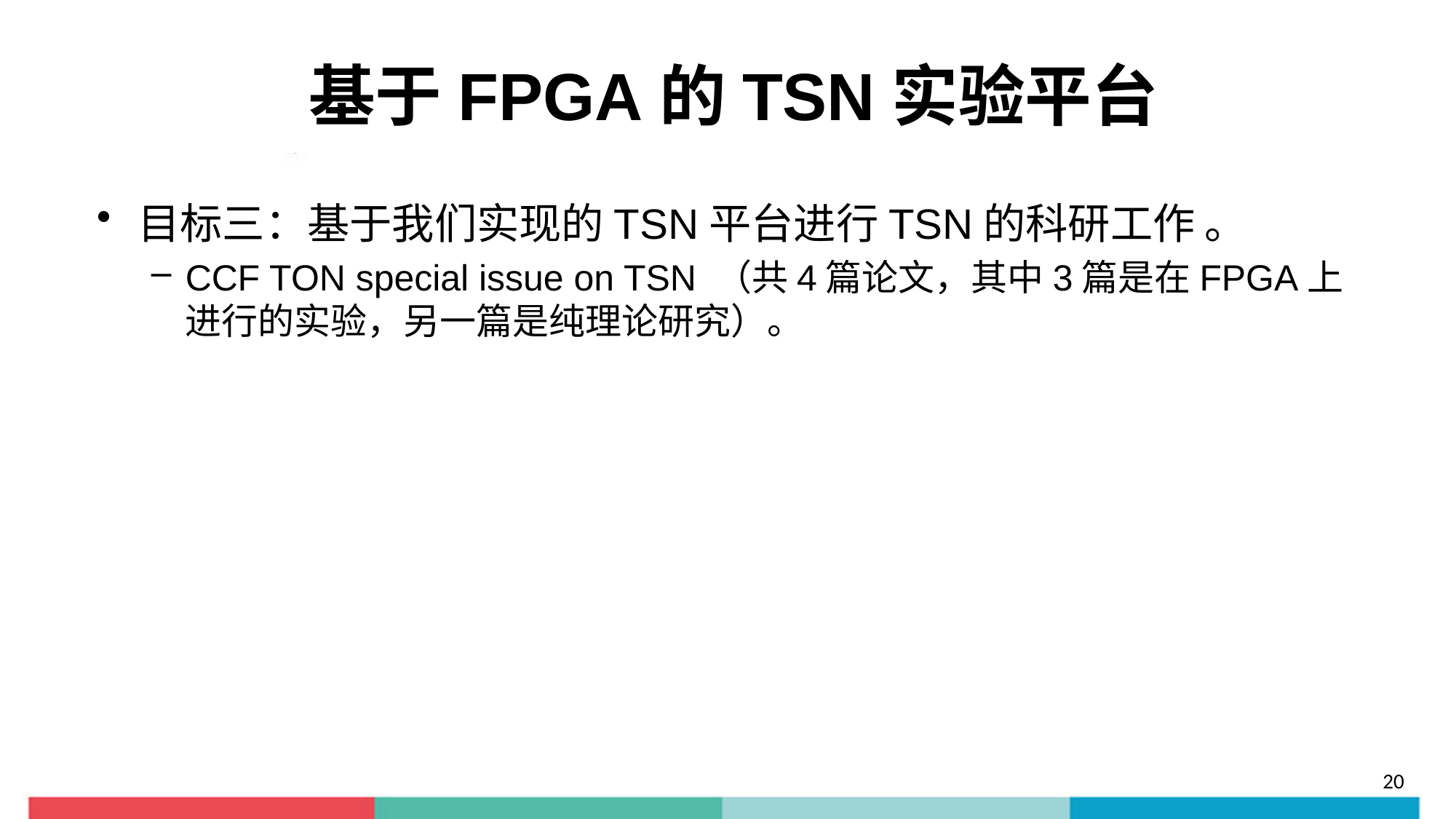

# 基于FPGA的TSN实验平台
目标三：基于我们实现的TSN平台进行TSN的科研工作 。
CCF TON special issue on TSN （共4篇论文，其中3篇是在FPGA上进行的实验，另一篇是纯理论研究）。

20